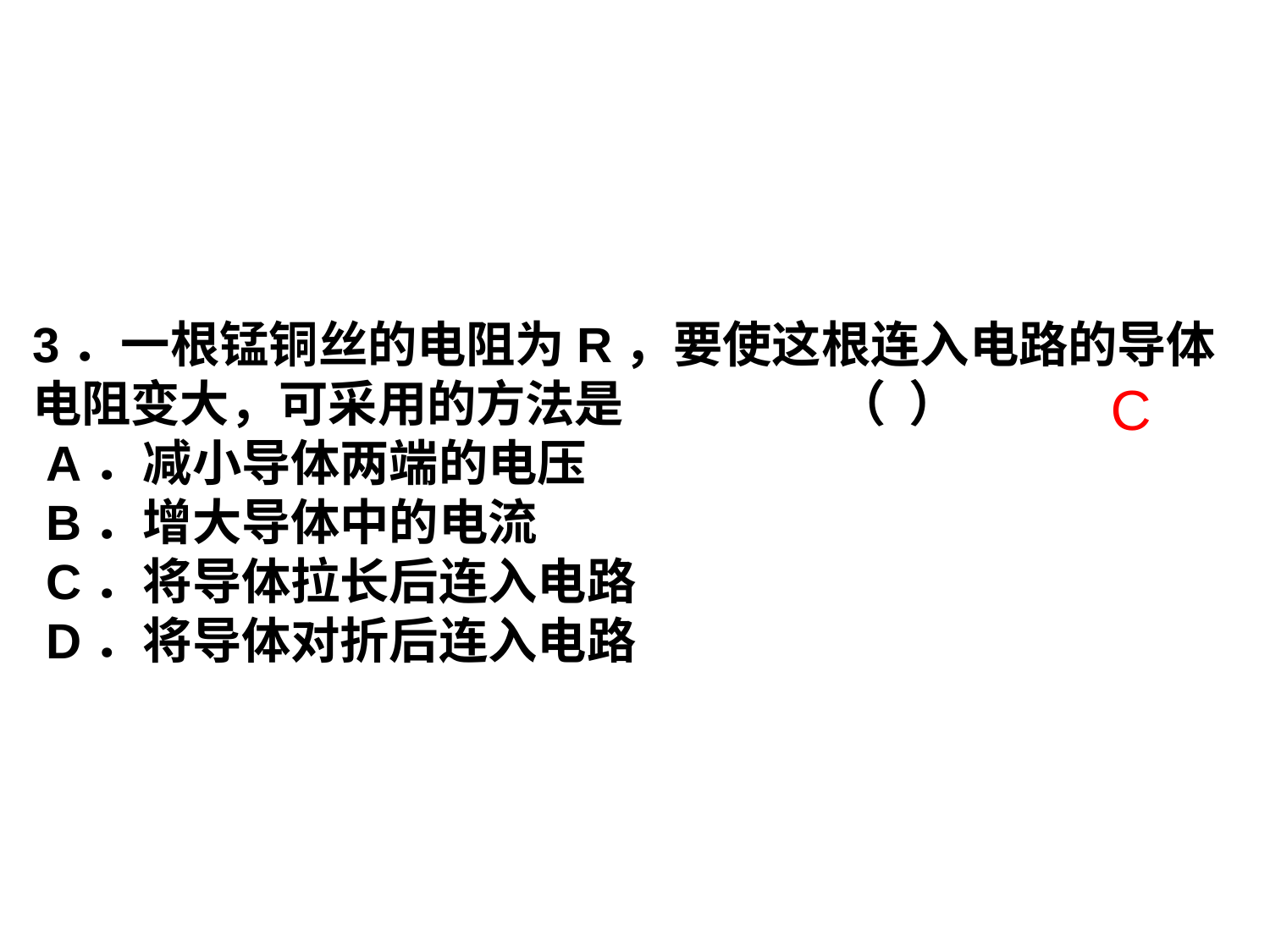

3．一根锰铜丝的电阻为R，要使这根连入电路的导体电阻变大，可采用的方法是                   （  ）
 A．减小导体两端的电压
 B．增大导体中的电流
 C．将导体拉长后连入电路
 D．将导体对折后连入电路
C